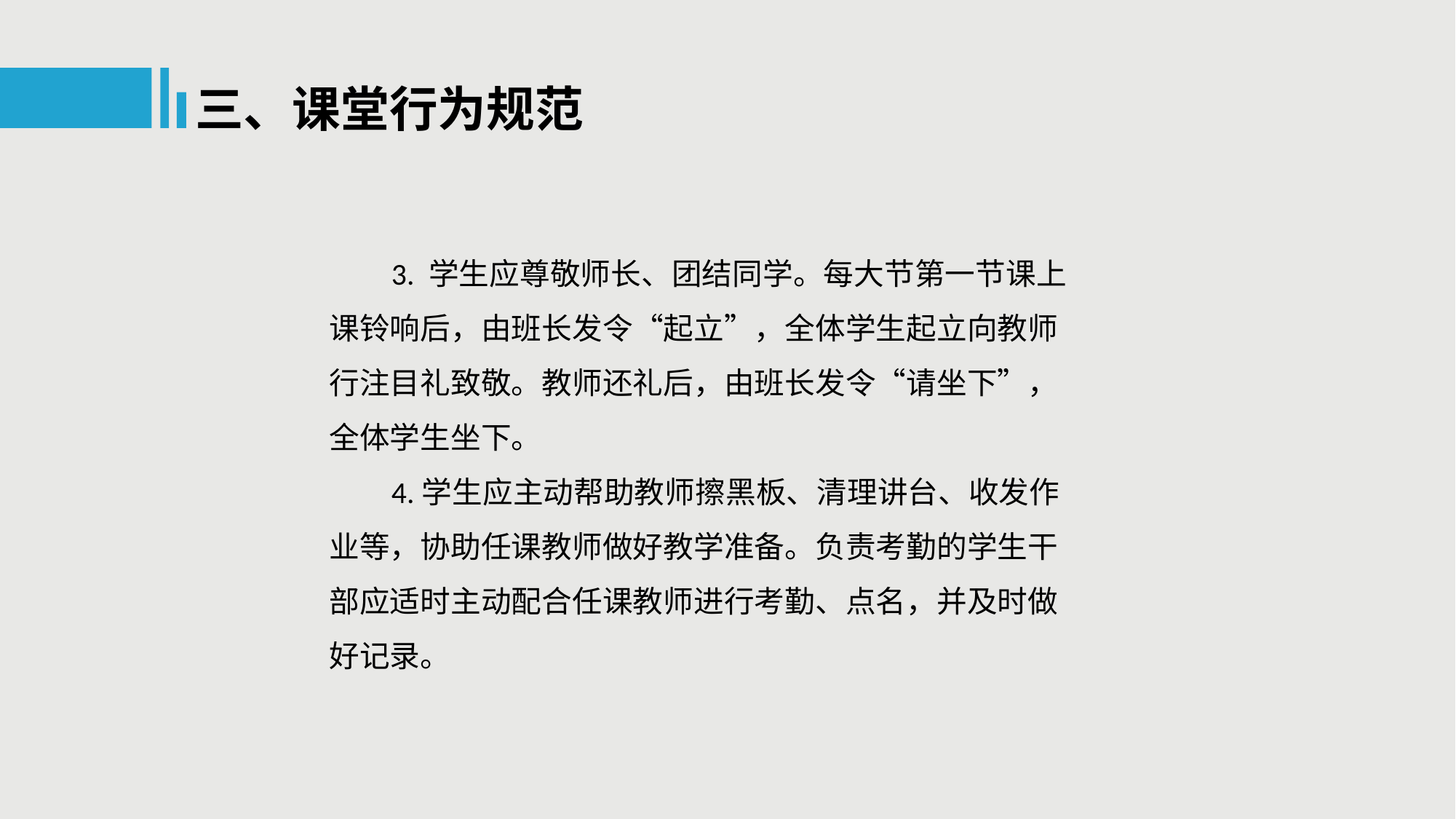

三、课堂行为规范

         3. 学生应尊敬师长、团结同学。每大节第一节课上课铃响后，由班长发令“起立”，全体学生起立向教师行注目礼致敬。教师还礼后，由班长发令“请坐下”，全体学生坐下。
         4.学生应主动帮助教师擦黑板、清理讲台、收发作业等，协助任课教师做好教学准备。负责考勤的学生干部应适时主动配合任课教师进行考勤、点名，并及时做好记录。